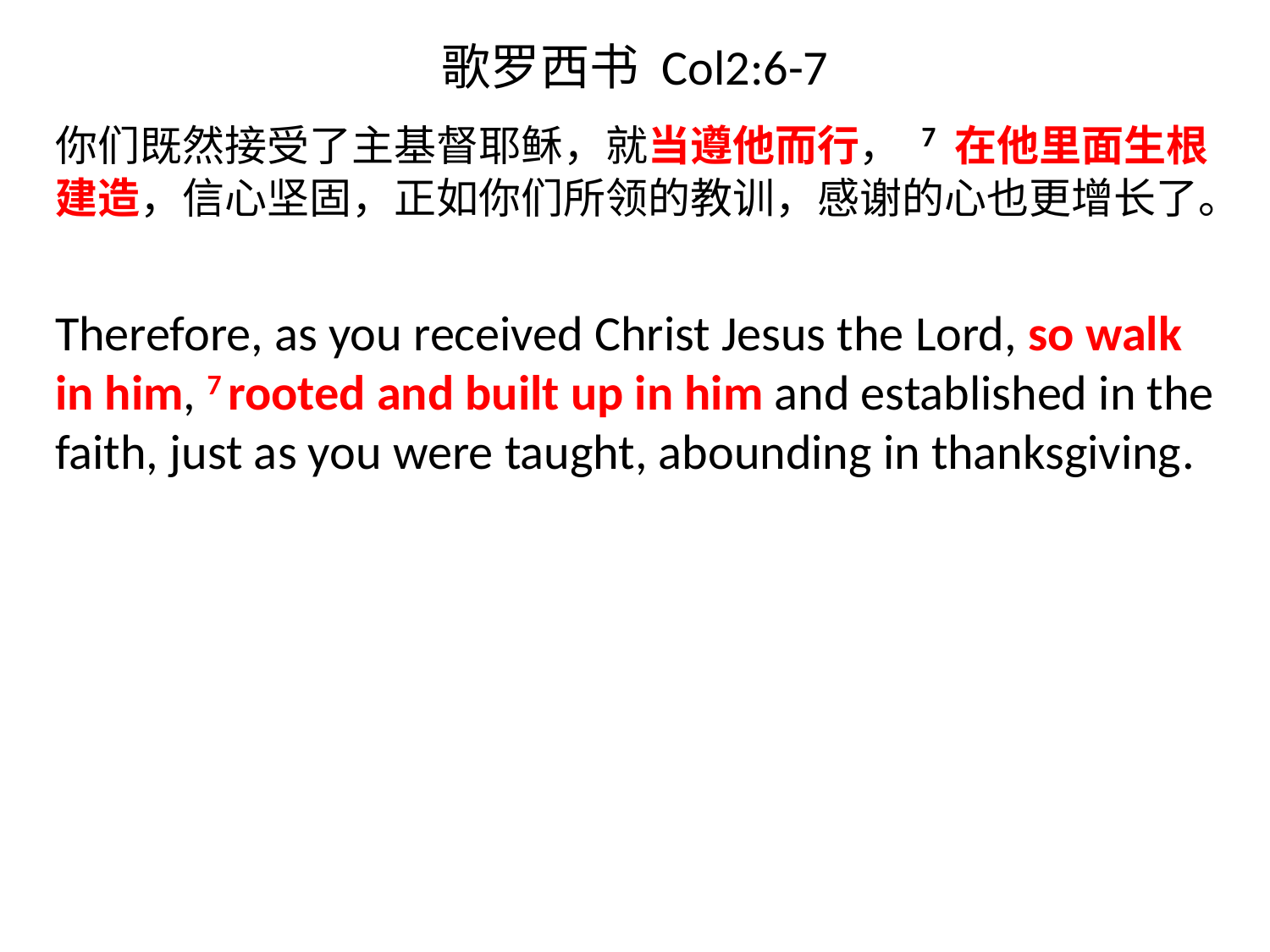

# 歌罗西书 Col2:6-7
你们既然接受了主基督耶稣，就当遵他而行， 7 在他里面生根建造，信心坚固，正如你们所领的教训，感谢的心也更增长了。

Therefore, as you received Christ Jesus the Lord, so walk in him, 7 rooted and built up in him and established in the faith, just as you were taught, abounding in thanksgiving.